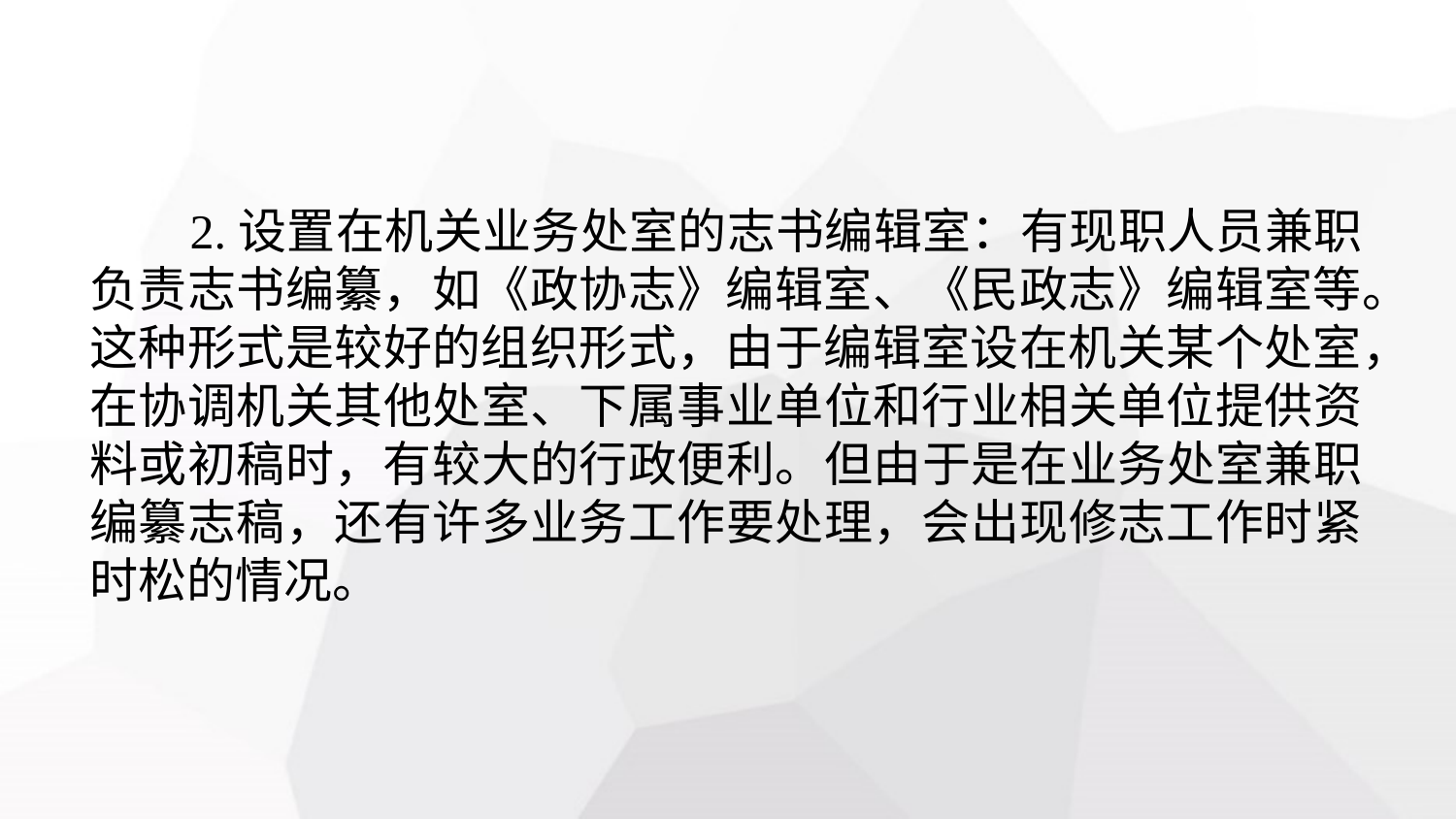

2.设置在机关业务处室的志书编辑室：有现职人员兼职负责志书编纂，如《政协志》编辑室、《民政志》编辑室等。这种形式是较好的组织形式，由于编辑室设在机关某个处室，
在协调机关其他处室、下属事业单位和行业相关单位提供资料或初稿时，有较大的行政便利。但由于是在业务处室兼职编纂志稿，还有许多业务工作要处理，会出现修志工作时紧时松的情况。